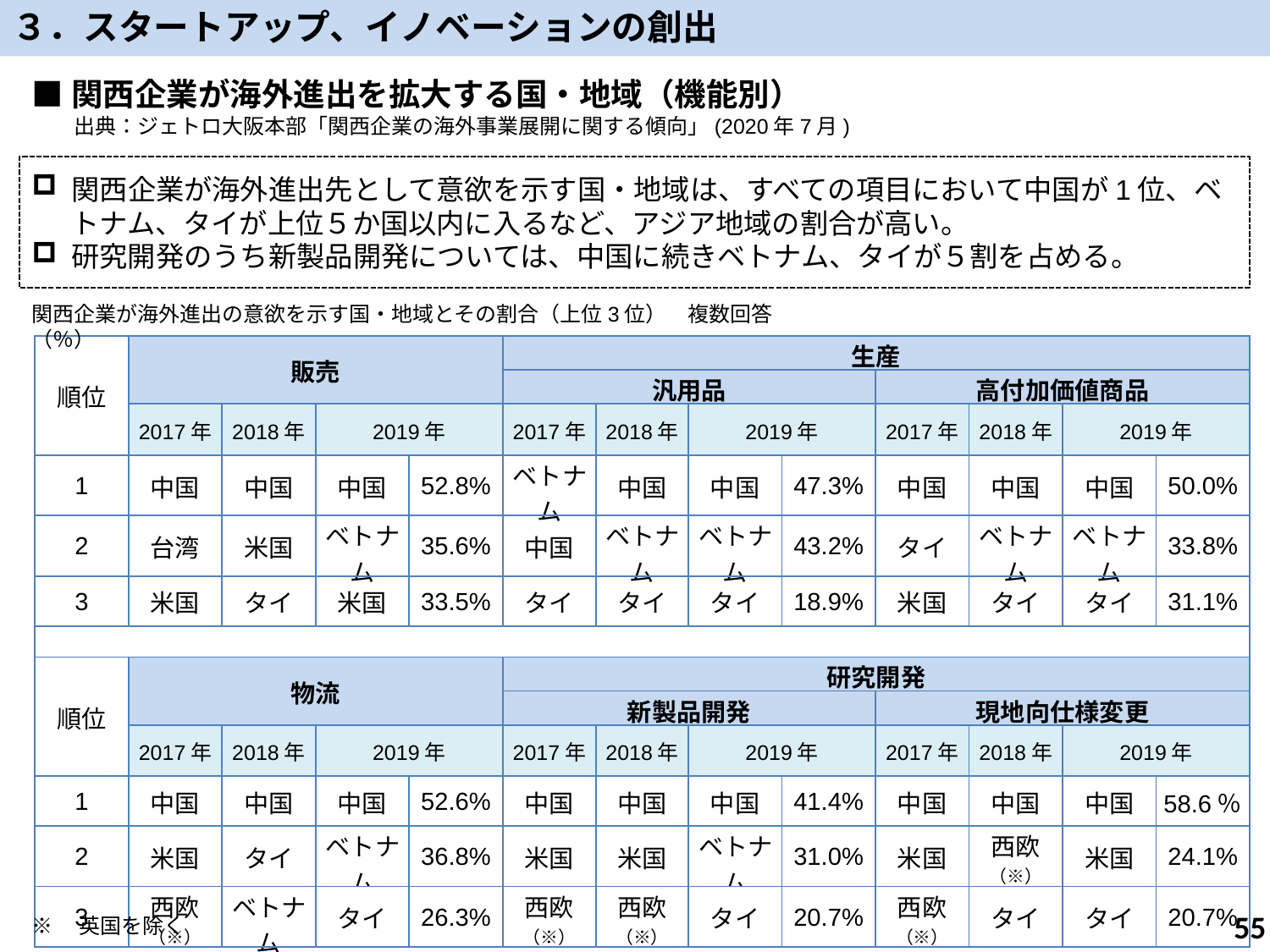

３．スタートアップ、イノベーションの創出
■関西企業が海外進出を拡大する国・地域（機能別）
　　出典：ジェトロ大阪本部「関西企業の海外事業展開に関する傾向」(2020年7月)
関西企業が海外進出先として意欲を示す国・地域は、すべての項目において中国が1位、ベトナム、タイが上位５か国以内に入るなど、アジア地域の割合が高い。
研究開発のうち新製品開発については、中国に続きベトナム、タイが５割を占める。
関西企業が海外進出の意欲を示す国・地域とその割合（上位3位）　複数回答（％）
| 順位 | 販売 |  |  |  | 生産 |  |  |  |  |  |  |  |
| --- | --- | --- | --- | --- | --- | --- | --- | --- | --- | --- | --- | --- |
|  |  |  |  |  | 汎用品 |  |  |  | 高付加価値商品 |  |  |  |
|  | 2017年 | 2018年 | 2019年 |  | 2017年 | 2018年 | 2019年 |  | 2017年 | 2018年 | 2019年 |  |
| 1 | 中国 | 中国 | 中国 | 52.8% | ベトナム | 中国 | 中国 | 47.3% | 中国 | 中国 | 中国 | 50.0% |
| 2 | 台湾 | 米国 | ベトナム | 35.6% | 中国 | ベトナム | ベトナム | 43.2% | タイ | ベトナム | ベトナム | 33.8% |
| 3 | 米国 | タイ | 米国 | 33.5% | タイ | タイ | タイ | 18.9% | 米国 | タイ | タイ | 31.1% |
|  |  |  |  |  |  |  |  |  |  |  |  |  |
| 順位 | 物流 |  |  |  | 研究開発 |  |  |  |  |  |  |  |
|  |  |  |  |  | 新製品開発 |  |  |  | 現地向仕様変更 |  |  |  |
|  | 2017年 | 2018年 | 2019年 |  | 2017年 | 2018年 | 2019年 |  | 2017年 | 2018年 | 2019年 |  |
| 1 | 中国 | 中国 | 中国 | 52.6% | 中国 | 中国 | 中国 | 41.4% | 中国 | 中国 | 中国 | 58.6％ |
| 2 | 米国 | タイ | ベトナム | 36.8% | 米国 | 米国 | ベトナム | 31.0% | 米国 | 西欧 （※） | 米国 | 24.1% |
| 3 | 西欧 （※） | ベトナム | タイ | 26.3% | 西欧 （※） | 西欧 （※） | タイ | 20.7% | 西欧 （※） | タイ | タイ | 20.7% |
55
※　英国を除く